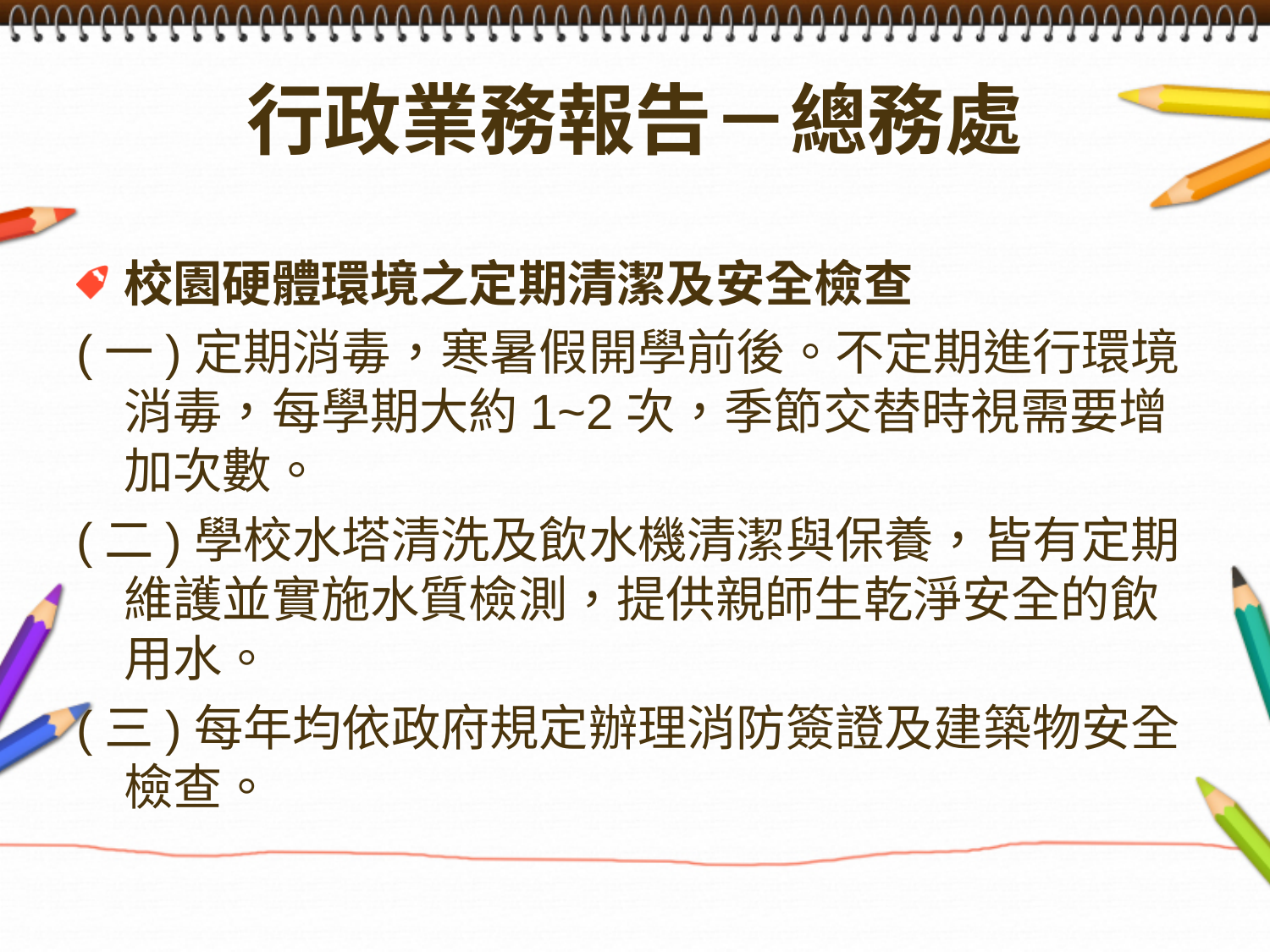

# 行政業務報告－總務處
校園硬體環境之定期清潔及安全檢查
(一)定期消毒，寒暑假開學前後。不定期進行環境消毒，每學期大約1~2次，季節交替時視需要增加次數。
(二)學校水塔清洗及飲水機清潔與保養，皆有定期維護並實施水質檢測，提供親師生乾淨安全的飲用水。
(三)每年均依政府規定辦理消防簽證及建築物安全檢查。